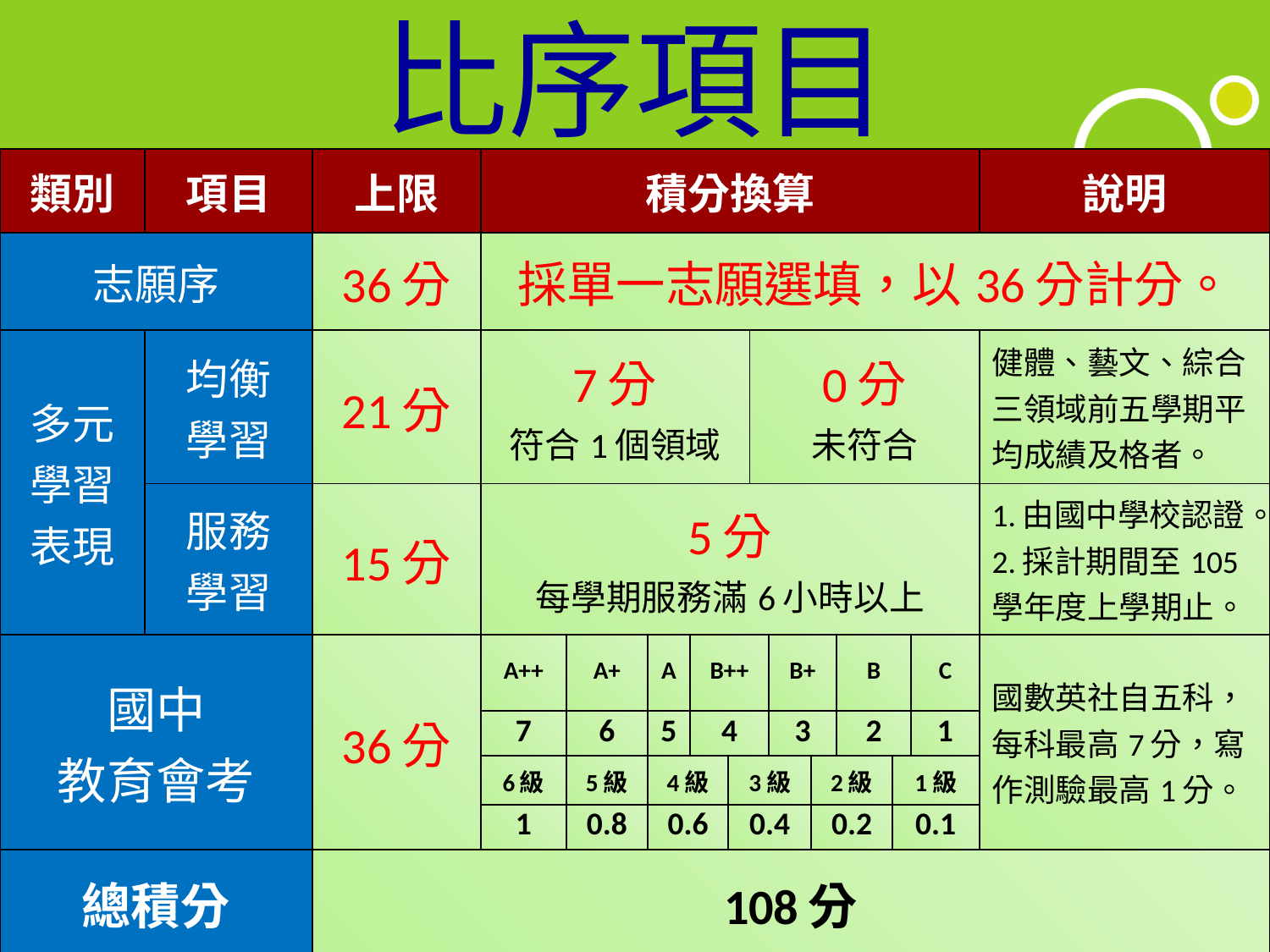

# 比序項目
| 類別 | 項目 | 上限 | 積分換算 |  |  |  |  |  |  |  |  |  |  | 說明 |
| --- | --- | --- | --- | --- | --- | --- | --- | --- | --- | --- | --- | --- | --- | --- |
| 志願序 |  | 36分 | 採單一志願選填，以36分計分。 |  |  |  |  |  |  |  |  |  |  |  |
| 多元 學習 表現 | 均衡 學習 | 21分 | 7分 符合1個領域 |  |  |  |  | 0分 未符合 |  |  |  |  |  | 健體、藝文、綜合三領域前五學期平均成績及格者。 |
|  | 服務 學習 | 15分 | 5分 每學期服務滿6小時以上 |  |  |  |  |  |  |  |  |  |  | 1.由國中學校認證。 2.採計期間至105學年度上學期止。 |
| 國中 教育會考 |  | 36分 | A++ | A+ | A | B++ |  |  | B+ |  | B |  | C | 國數英社自五科， 每科最高7分，寫作測驗最高1分。 |
|  |  |  | 7 | 6 | 5 | 4 |  |  | 3 |  | 2 |  | 1 |  |
|  |  |  | 6級 | 5級 | 4級 |  | 3級 |  |  | 2級 |  | 1級 |  |  |
|  |  |  | 1 | 0.8 | 0.6 |  | 0.4 |  |  | 0.2 |  | 0.1 |  |  |
| 總積分 |  | 108分 |  |  |  |  |  |  |  |  |  |  |  |  |